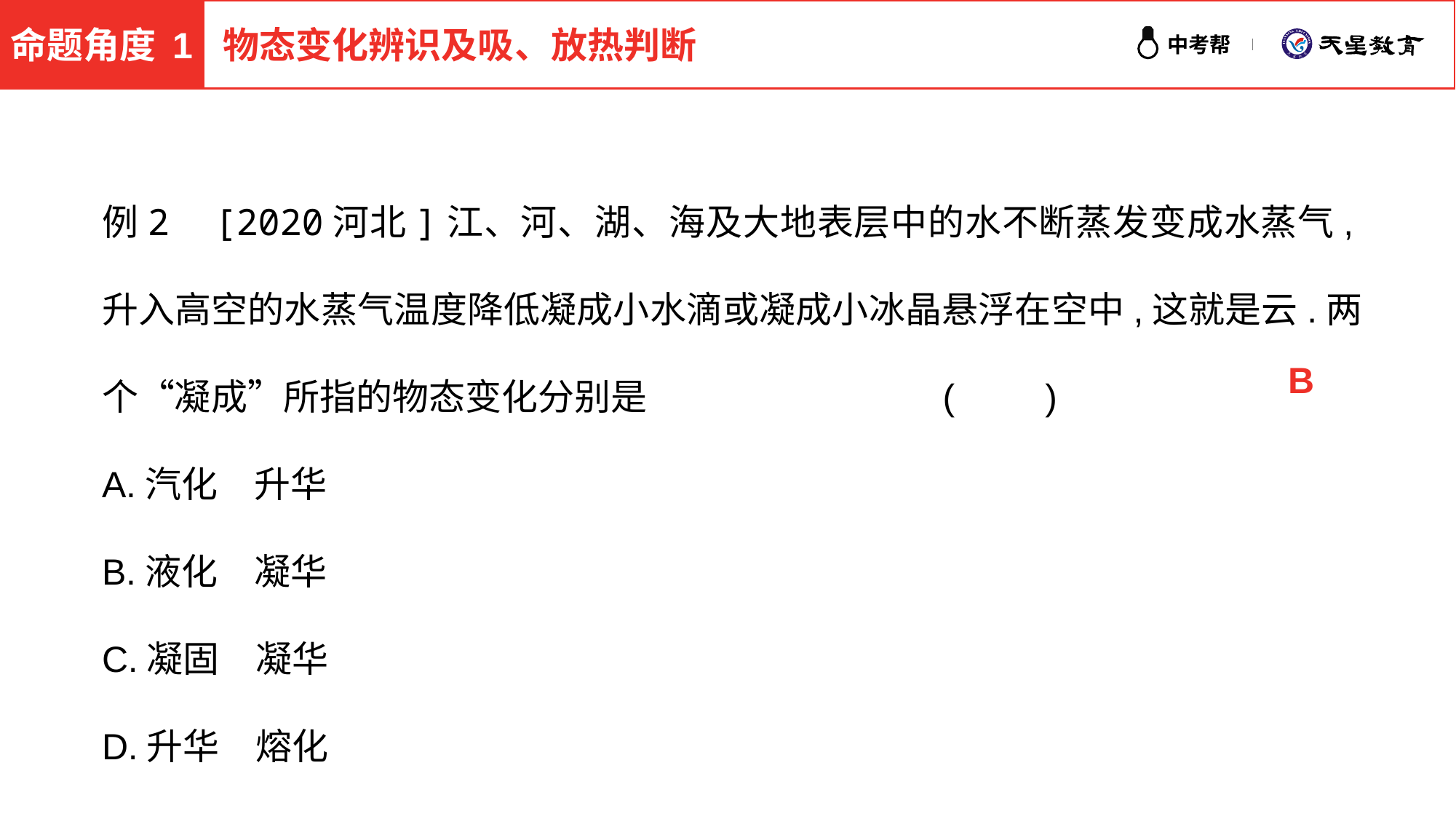

命题角度 1
物态变化辨识及吸、放热判断
例2  [2020河北]江、河、湖、海及大地表层中的水不断蒸发变成水蒸气,升入高空的水蒸气温度降低凝成小水滴或凝成小冰晶悬浮在空中,这就是云.两个“凝成”所指的物态变化分别是                                   (　　)
A.汽化　升华
B.液化　凝华
C.凝固　凝华
D.升华　熔化
B